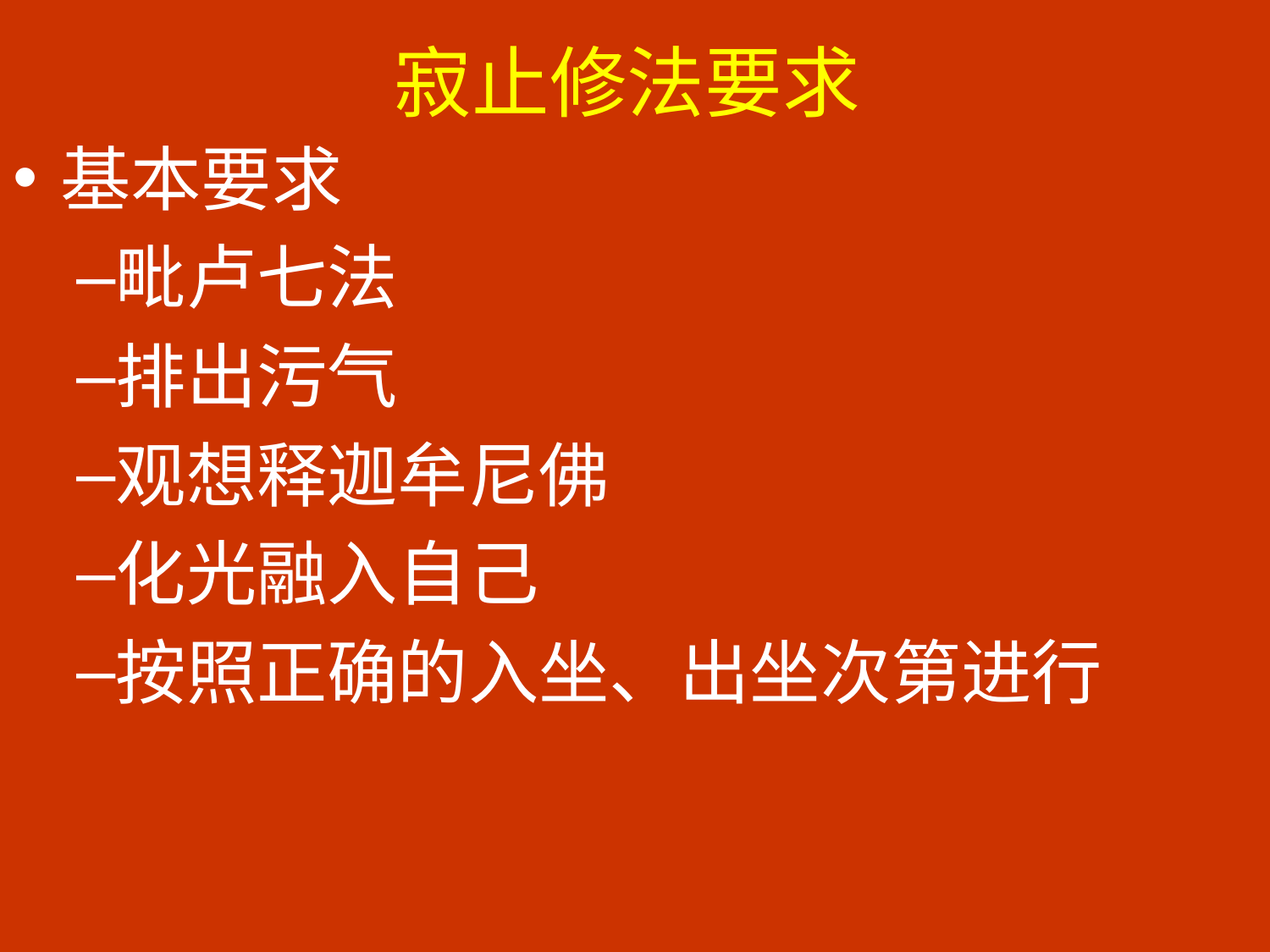

# 寂止修法要求
基本要求
毗卢七法
排出污气
观想释迦牟尼佛
化光融入自己
按照正确的入坐、出坐次第进行